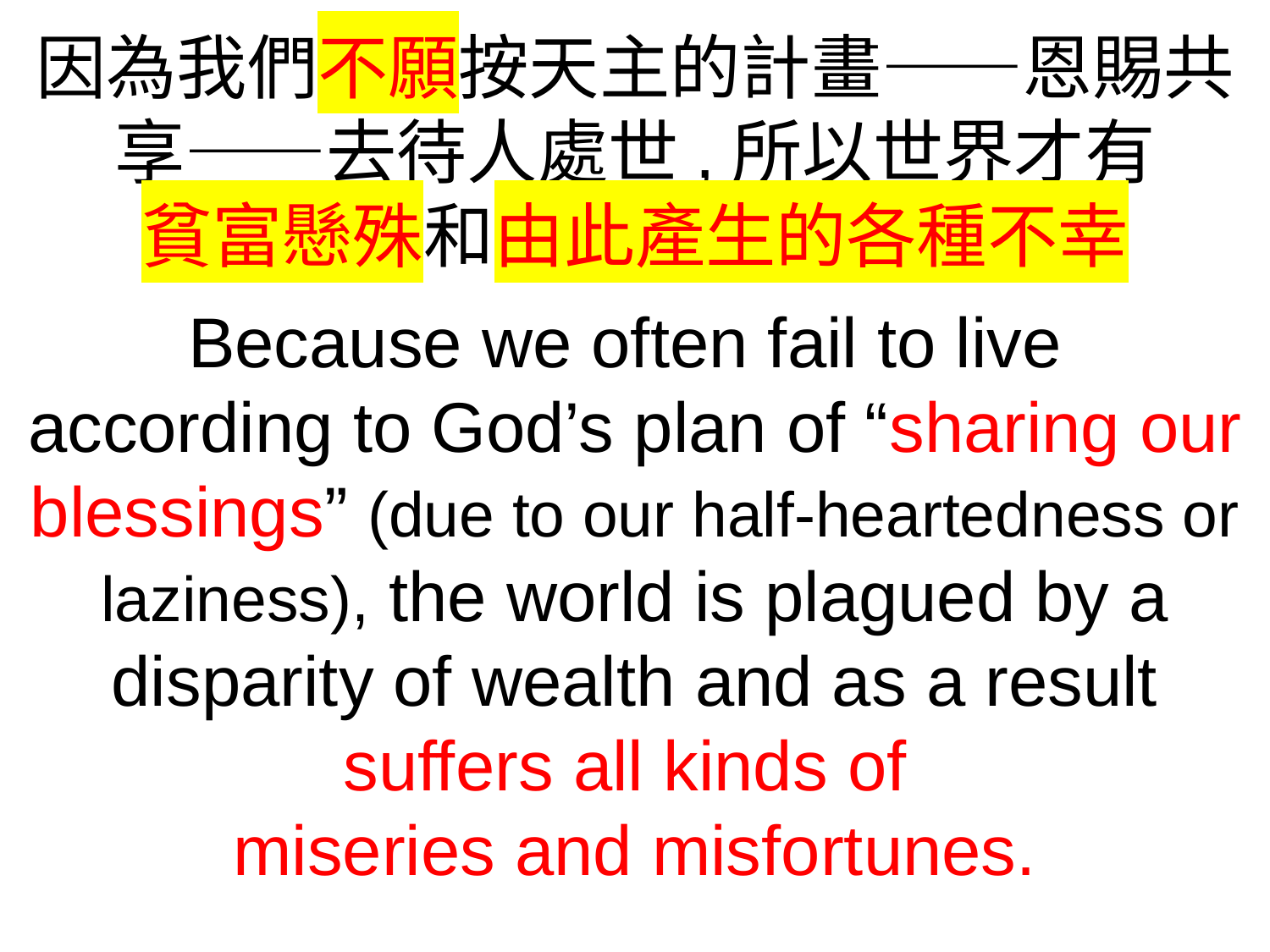

因為我們不願按天主的計畫——恩賜共享——去待人處世,所以世界才有
貧富懸殊和由此產生的各種不幸
Because we often fail to live
according to God’s plan of “sharing our blessings” (due to our half-heartedness or laziness), the world is plagued by a disparity of wealth and as a result suffers all kinds of
miseries and misfortunes.